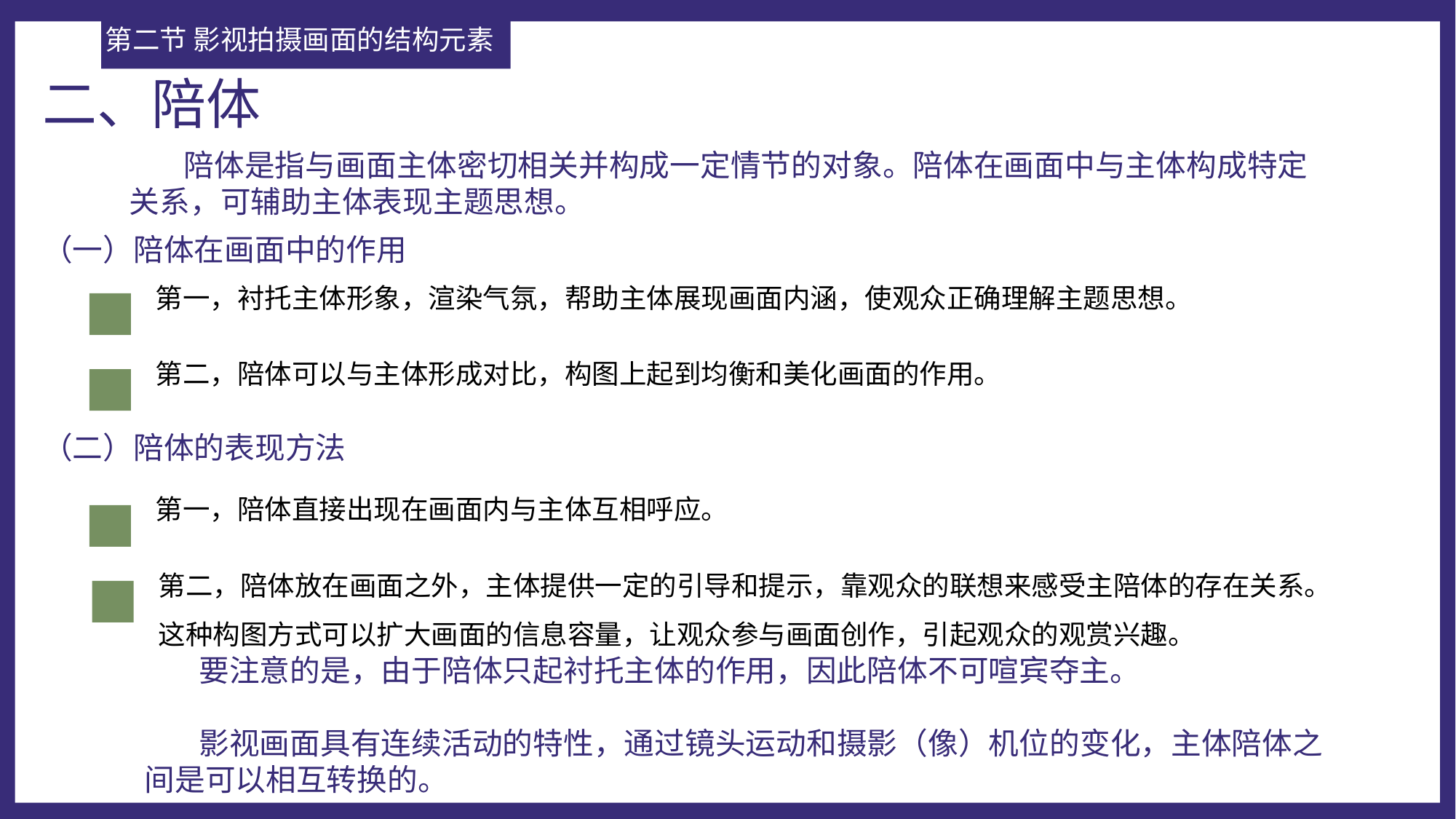

第二节 影视拍摄画面的结构元素
二、陪体
       陪体是指与画面主体密切相关并构成一定情节的对象。陪体在画面中与主体构成特定关系，可辅助主体表现主题思想。
（一）陪体在画面中的作用
第一，衬托主体形象，渲染气氛，帮助主体展现画面内涵，使观众正确理解主题思想。

第二，陪体可以与主体形成对比，构图上起到均衡和美化画面的作用。

（二）陪体的表现方法
第一，陪体直接出现在画面内与主体互相呼应。

第二，陪体放在画面之外，主体提供一定的引导和提示，靠观众的联想来感受主陪体的存在关系。这种构图方式可以扩大画面的信息容量，让观众参与画面创作，引起观众的观赏兴趣。

       要注意的是，由于陪体只起衬托主体的作用，因此陪体不可喧宾夺主。

       影视画面具有连续活动的特性，通过镜头运动和摄影（像）机位的变化，主体陪体之间是可以相互转换的。